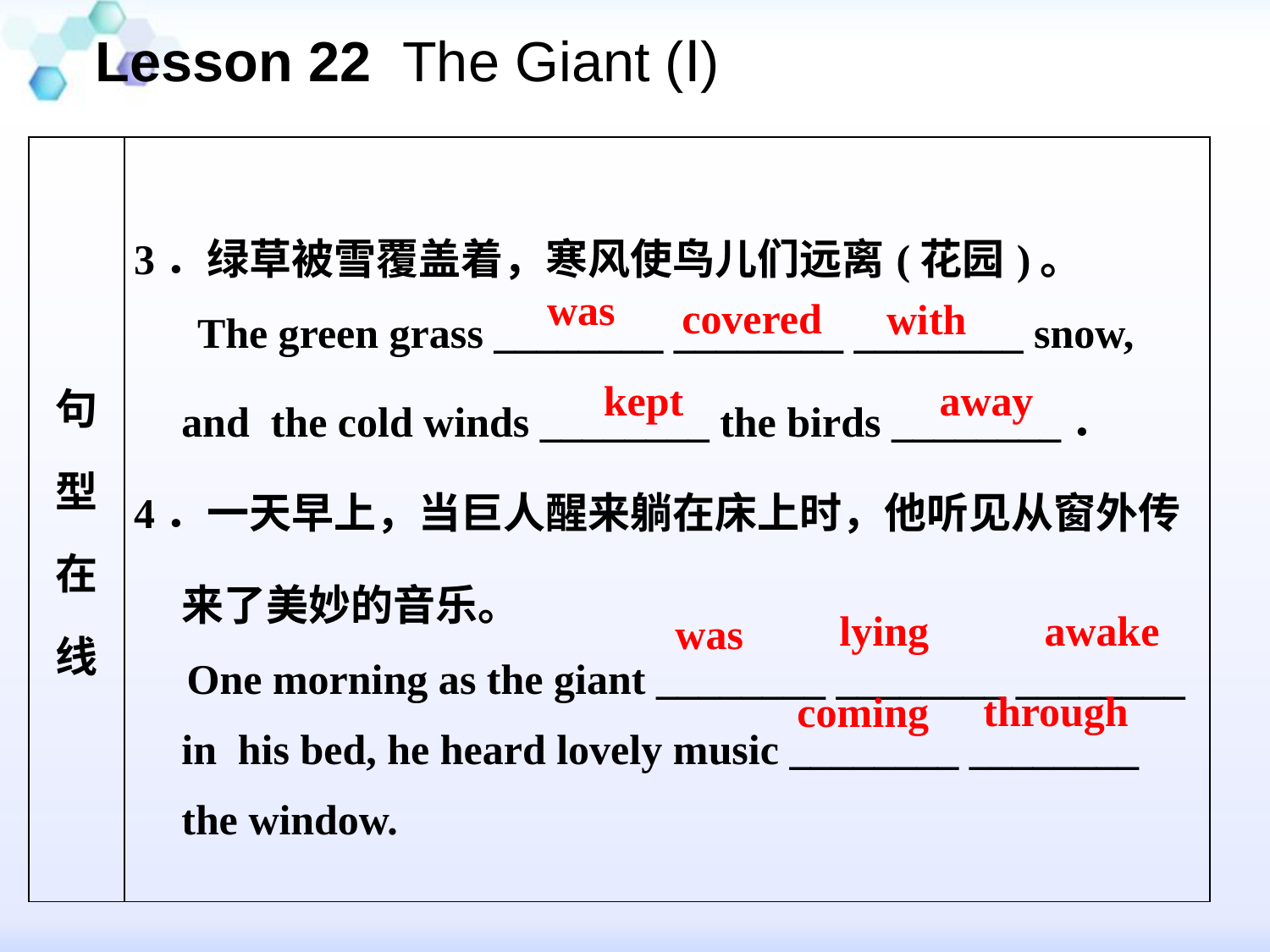

Lesson 22  The Giant (Ⅰ)
#
| 句 型 在 线 | 3．绿草被雪覆盖着，寒风使鸟儿们远离(花园)。 The green grass \_\_\_\_\_\_\_\_ \_\_\_\_\_\_\_\_ \_\_\_\_\_\_\_\_ snow, and the cold winds \_\_\_\_\_\_\_\_ the birds \_\_\_\_\_\_\_\_． 4．一天早上，当巨人醒来躺在床上时，他听见从窗外传来了美妙的音乐。 One morning as the giant \_\_\_\_\_\_\_\_ \_\_\_\_\_\_\_\_ \_\_\_\_\_\_\_\_ in his bed, he heard lovely music \_\_\_\_\_\_\_\_ \_\_\_\_\_\_\_\_ the window. |
| --- | --- |
was
covered
with
kept
away
awake
lying
was
through
coming